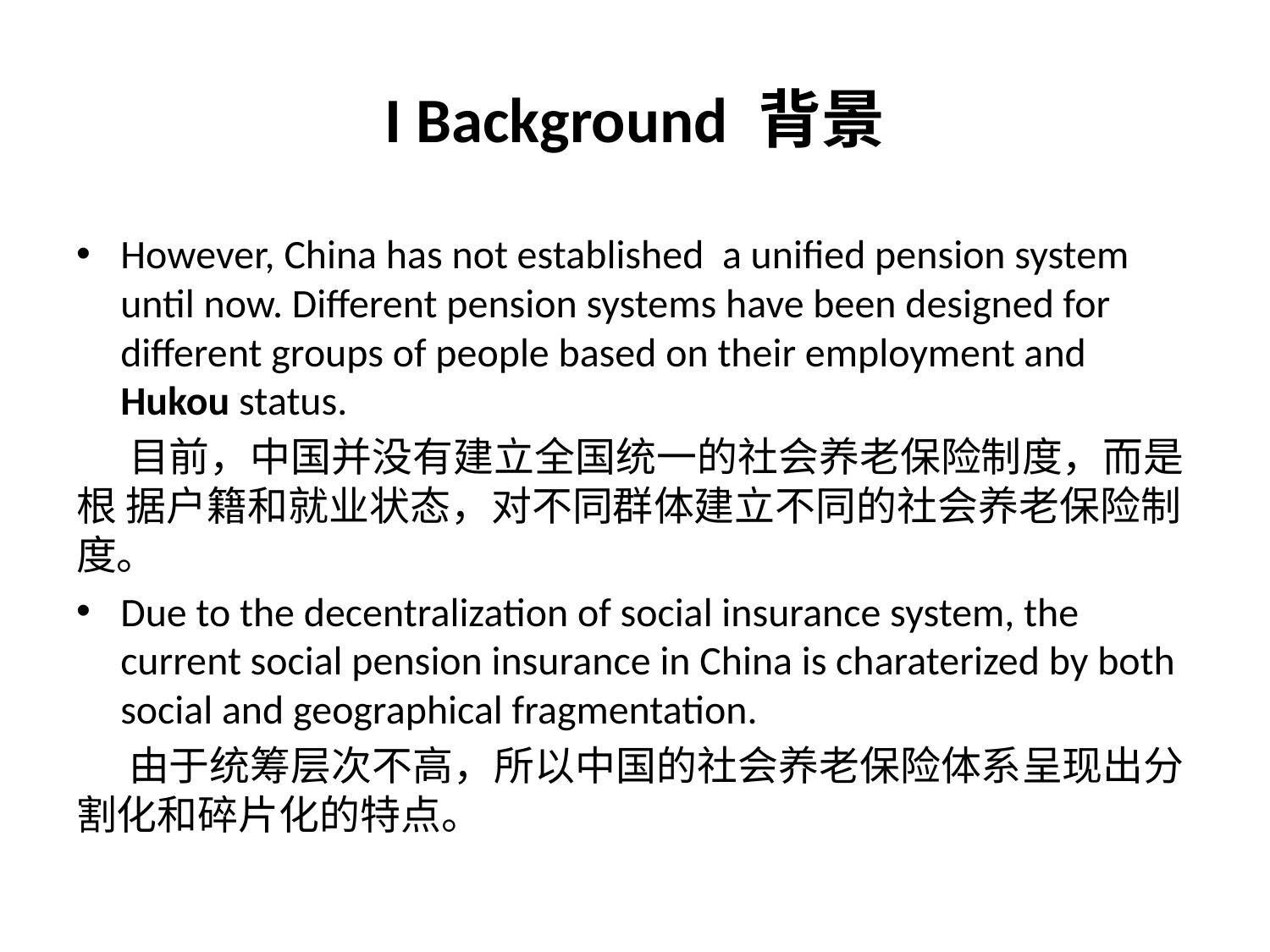

# I Background 背景
However, China has not established  a unified pension system until now. Different pension systems have been designed for different groups of people based on their employment and Hukou status.
     目前，中国并没有建立全国统一的社会养老保险制度，而是根 据户籍和就业状态，对不同群体建立不同的社会养老保险制度。
Due to the decentralization of social insurance system, the current social pension insurance in China is charaterized by both social and geographical fragmentation.
     由于统筹层次不高，所以中国的社会养老保险体系呈现出分割化和碎片化的特点。